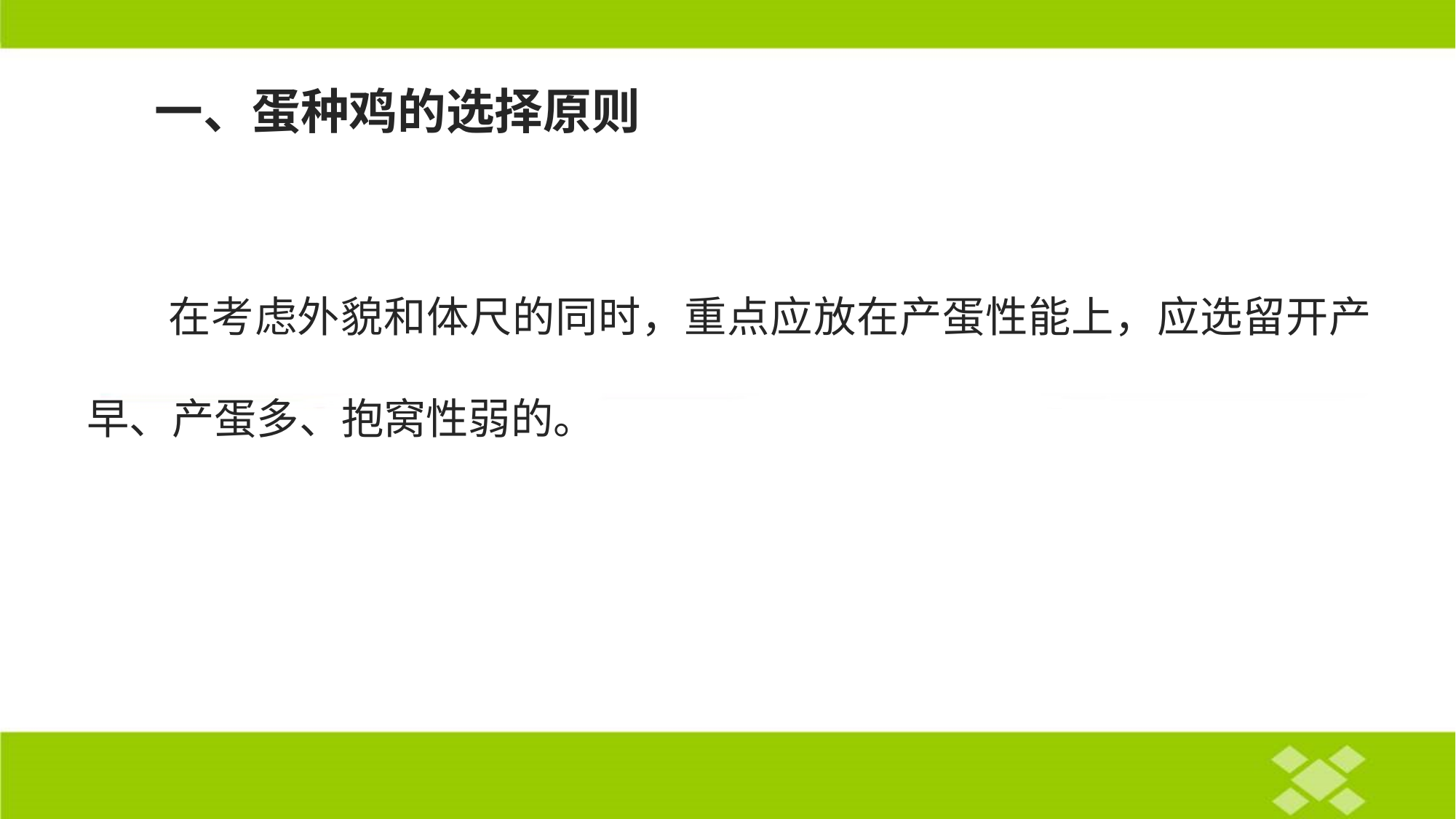

一、蛋种鸡的选择原则
       在考虑外貌和体尺的同时，重点应放在产蛋性能上，应选留开产早、产蛋多、抱窝性弱的。